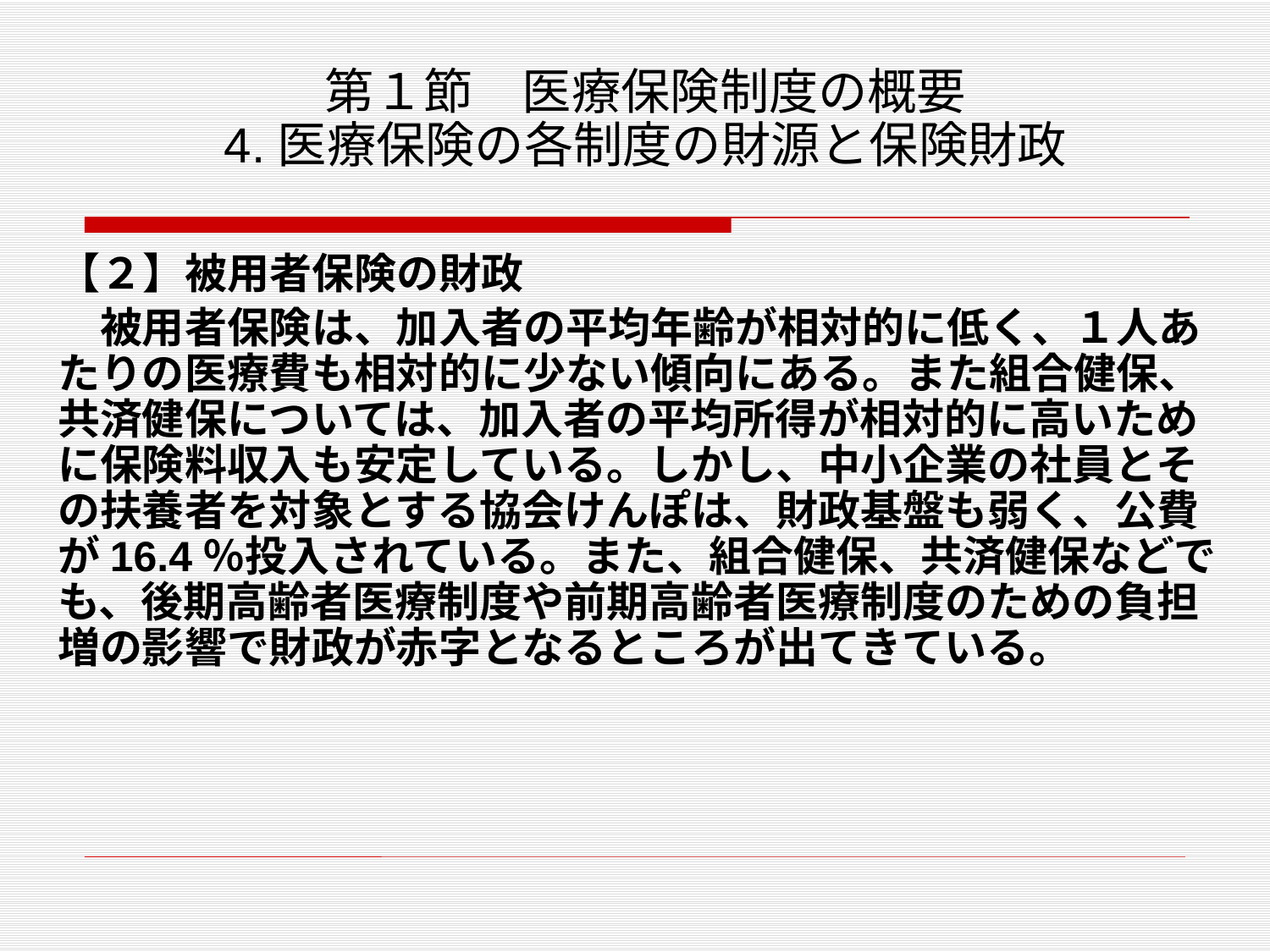

# 第１節　医療保険制度の概要 4.医療保険の各制度の財源と保険財政
【２】被用者保険の財政
　被用者保険は、加入者の平均年齢が相対的に低く、１人あたりの医療費も相対的に少ない傾向にある。また組合健保、共済健保については、加入者の平均所得が相対的に高いために保険料収入も安定している。しかし、中小企業の社員とその扶養者を対象とする協会けんぽは、財政基盤も弱く、公費が16.4％投入されている。また、組合健保、共済健保などでも、後期高齢者医療制度や前期高齢者医療制度のための負担増の影響で財政が赤字となるところが出てきている。